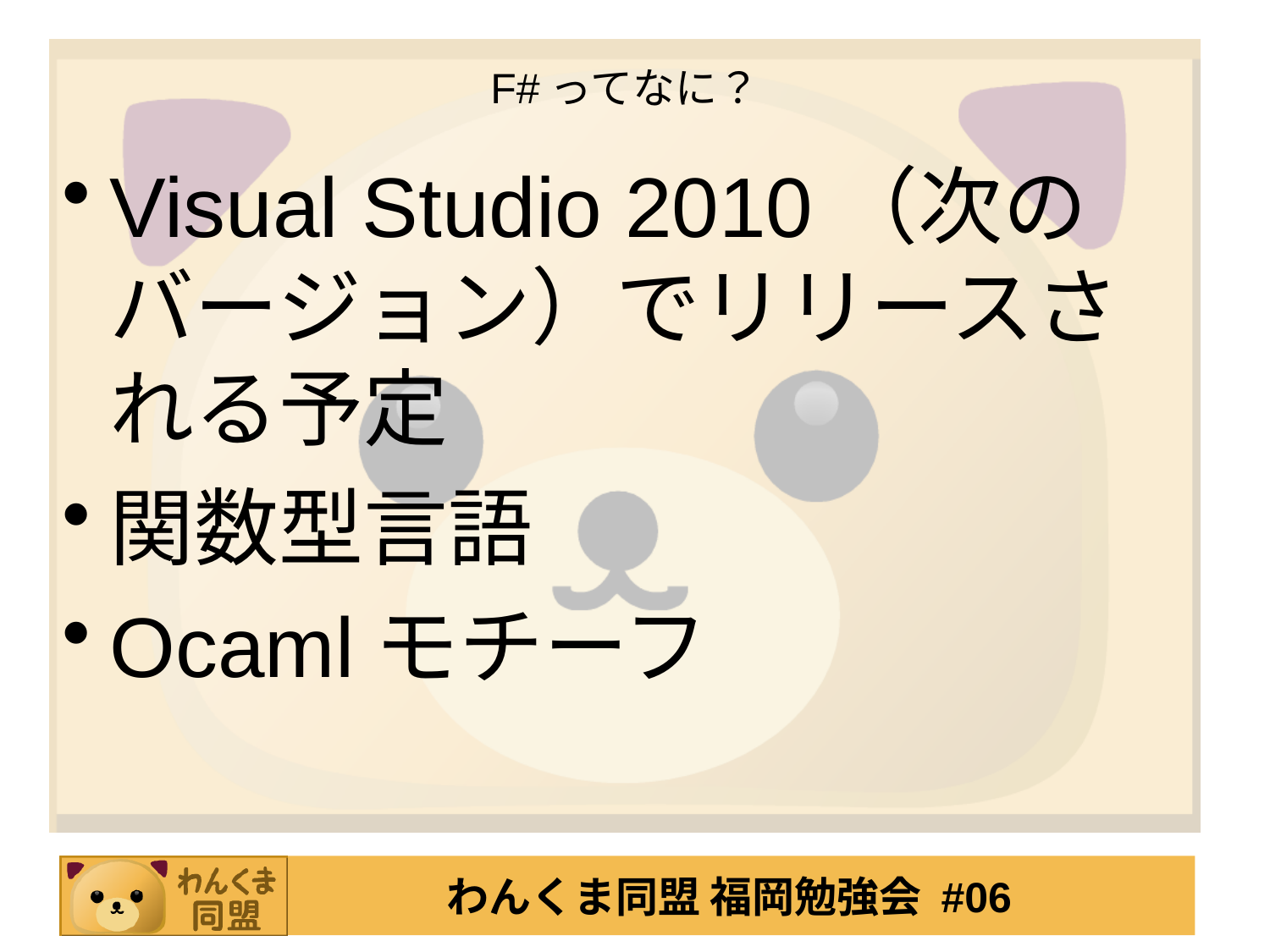

# F#ってなに？
Visual Studio 2010（次のバージョン）でリリースされる予定
関数型言語
Ocamlモチーフ